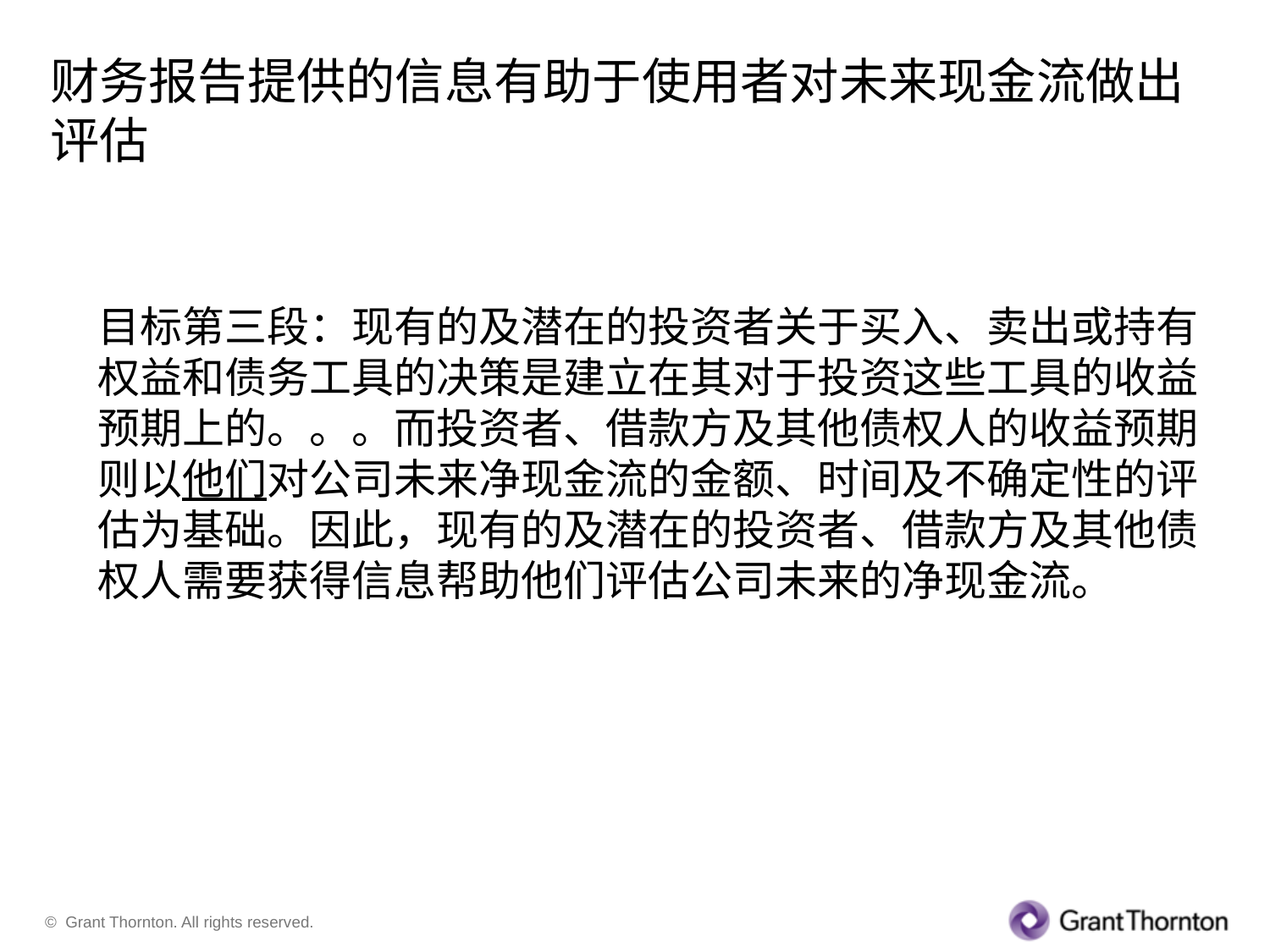

# 财务报告提供的信息有助于使用者对未来现金流做出评估
目标第三段：现有的及潜在的投资者关于买入、卖出或持有权益和债务工具的决策是建立在其对于投资这些工具的收益预期上的。。。而投资者、借款方及其他债权人的收益预期则以他们对公司未来净现金流的金额、时间及不确定性的评估为基础。因此，现有的及潜在的投资者、借款方及其他债权人需要获得信息帮助他们评估公司未来的净现金流。